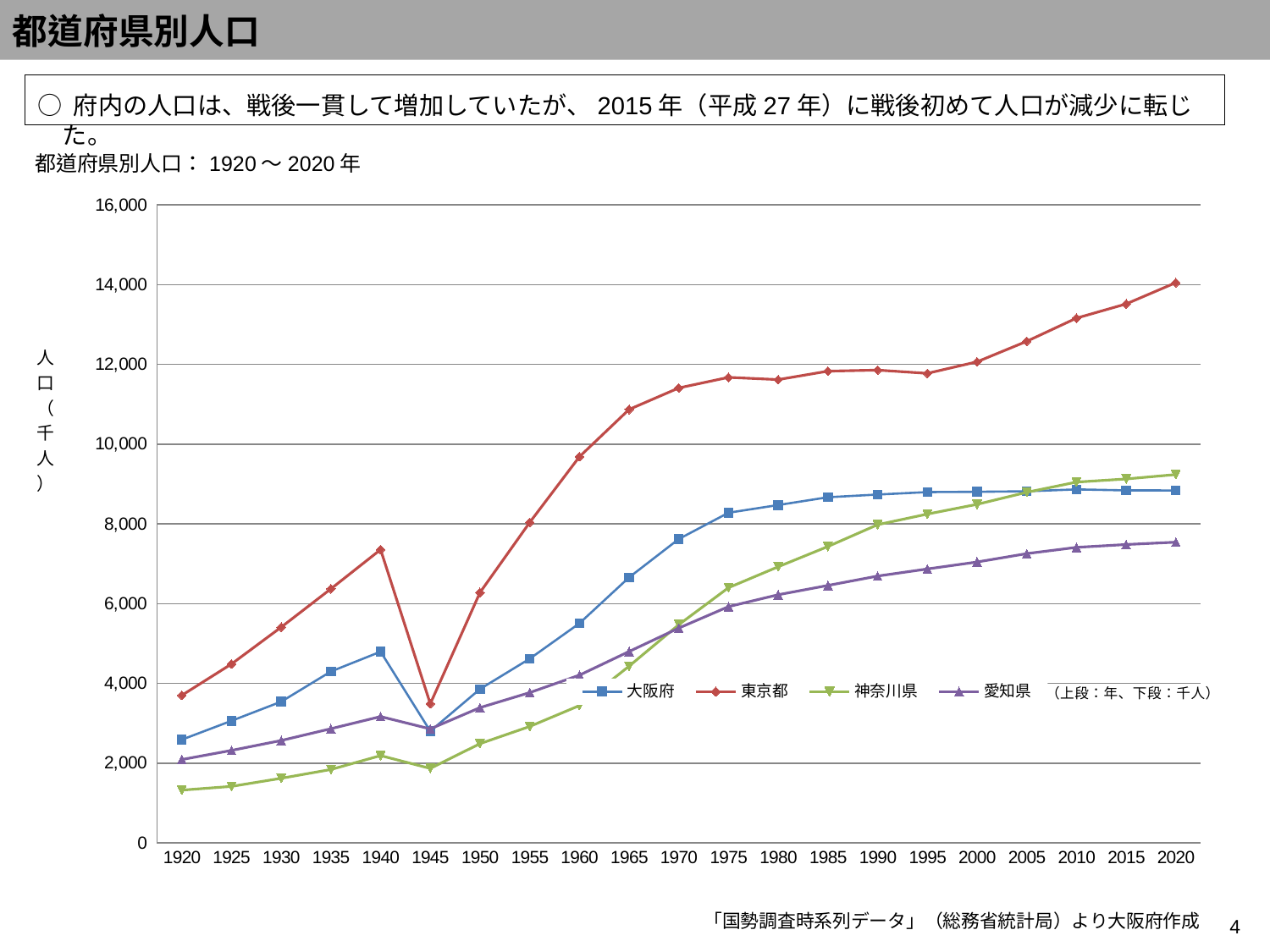

都道府県別人口
○ 府内の人口は、戦後一貫して増加していたが、2015年（平成27年）に戦後初めて人口が減少に転じた。
都道府県別人口：1920～2020年

### Chart

| Category | 大阪府 | 東京都 | 神奈川県 | 愛知県 |
|---|---|---|---|---|
| 1920 | 2588.0 | 3699.0 | 1323.0 | 2090.0 |
| 1925 | 3060.0 | 4485.0 | 1417.0 | 2319.0 |
| 1930 | 3540.0 | 5409.0 | 1620.0 | 2567.0 |
| 1935 | 4297.0 | 6370.0 | 1840.0 | 2863.0 |
| 1940 | 4793.0 | 7355.0 | 2189.0 | 3167.0 |
| 1945 | 2801.0 | 3488.0 | 1866.0 | 2858.0 |
| 1950 | 3857.0 | 6278.0 | 2488.0 | 3391.0 |
| 1955 | 4618.0 | 8037.0 | 2919.0 | 3769.0 |
| 1960 | 5505.0 | 9684.0 | 3443.0 | 4206.0 |
| 1965 | 6657.0 | 10869.0 | 4431.0 | 4799.0 |
| 1970 | 7620.0 | 11408.0 | 5472.0 | 5386.0 |
| 1975 | 8279.0 | 11674.0 | 6398.0 | 5924.0 |
| 1980 | 8473.0 | 11618.0 | 6924.0 | 6222.0 |
| 1985 | 8668.0 | 11829.0 | 7432.0 | 6455.0 |
| 1990 | 8735.0 | 11856.0 | 7980.0 | 6691.0 |
| 1995 | 8797.0 | 11774.0 | 8246.0 | 6868.0 |
| 2000 | 8805.0 | 12064.0 | 8490.0 | 7043.0 |
| 2005 | 8817.0 | 12577.0 | 8792.0 | 7255.0 |
| 2010 | 8865.0 | 13159.0 | 9048.0 | 7411.0 |
| 2015 | 8839.0 | 13515.0 | 9126.0 | 7483.0 |
| 2020 | 8838.0 | 14048.0 | 9237.0 | 7542.0 |
「国勢調査時系列データ」（総務省統計局）より大阪府作成
4